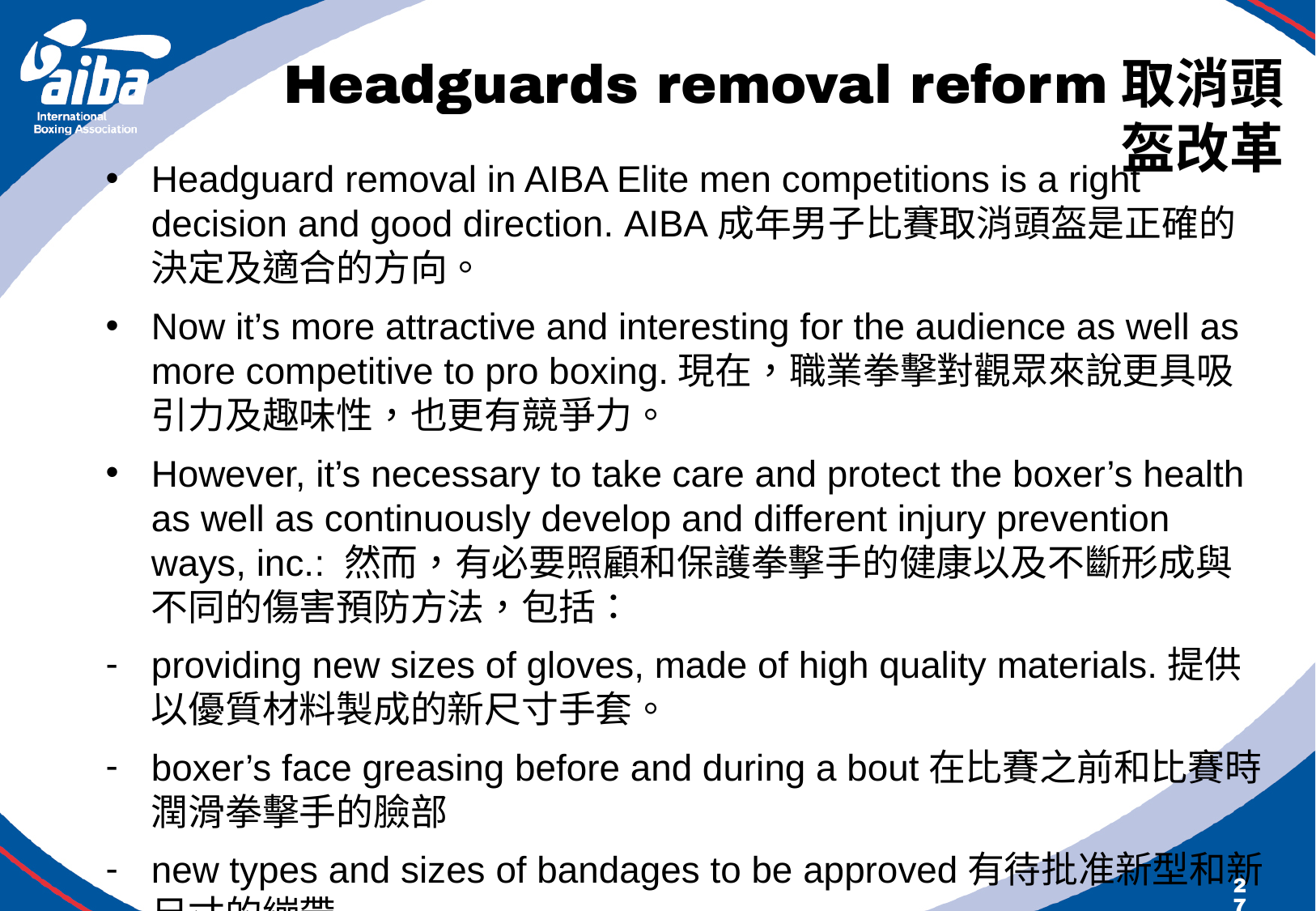

# Headguards removal reform取消頭盔改革
Headguard removal in AIBA Elite men competitions is a right decision and good direction. AIBA成年男子比賽取消頭盔是正確的決定及適合的方向。
Now it’s more attractive and interesting for the audience as well as more competitive to pro boxing.現在，職業拳擊對觀眾來說更具吸引力及趣味性，也更有競爭力。
However, it’s necessary to take care and protect the boxer’s health as well as continuously develop and different injury prevention ways, inc.: 然而，有必要照顧和保護拳擊手的健康以及不斷形成與不同的傷害預防方法，包括：
providing new sizes of gloves, made of high quality materials.提供以優質材料製成的新尺寸手套。
boxer’s face greasing before and during a bout在比賽之前和比賽時潤滑拳擊手的臉部
new types and sizes of bandages to be approved有待批准新型和新尺寸的繃帶
276